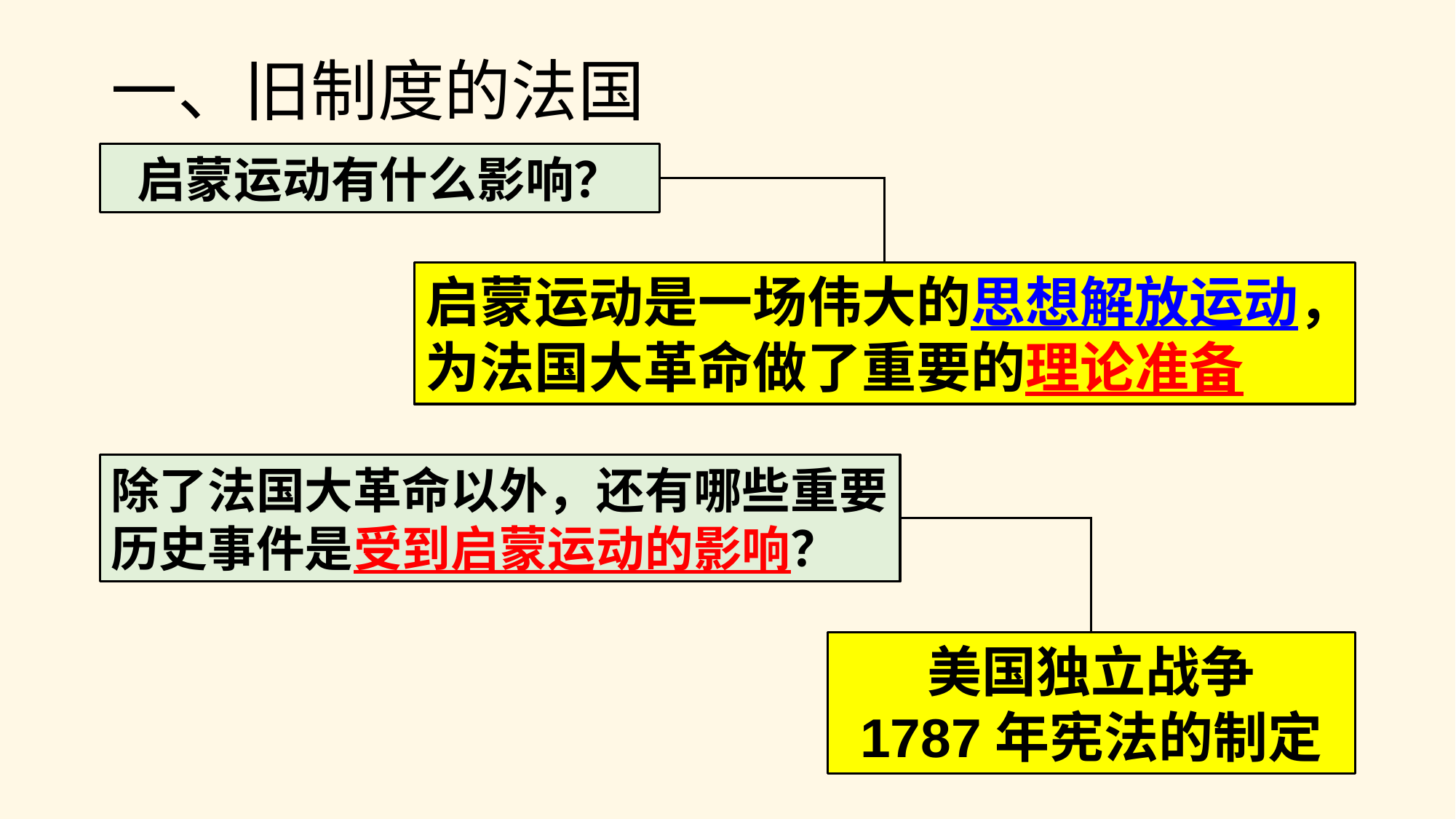

# 一、旧制度的法国
启蒙运动有什么影响？
启蒙运动是一场伟大的思想解放运动，为法国大革命做了重要的理论准备
除了法国大革命以外，还有哪些重要历史事件是受到启蒙运动的影响？
美国独立战争
1787年宪法的制定